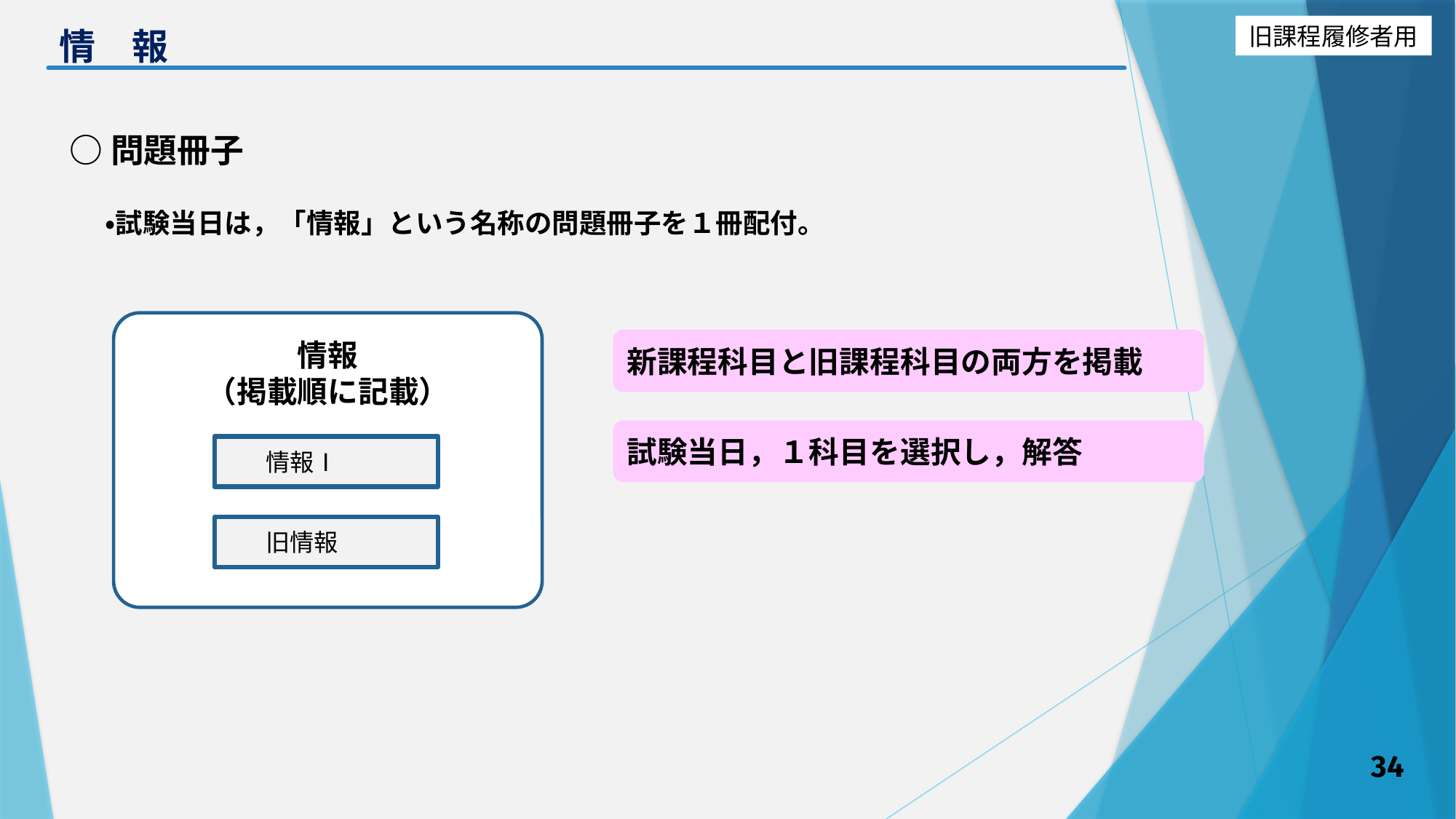

# 情　報
○問題冊子
・試験当日は，「情報」という名称の問題冊子を１冊配付。

新課程科目と旧課程科目の両方を掲載
情報
（掲載順に記載）

情報Ⅰ
旧情報
試験当日，１科目を選択し，解答
34